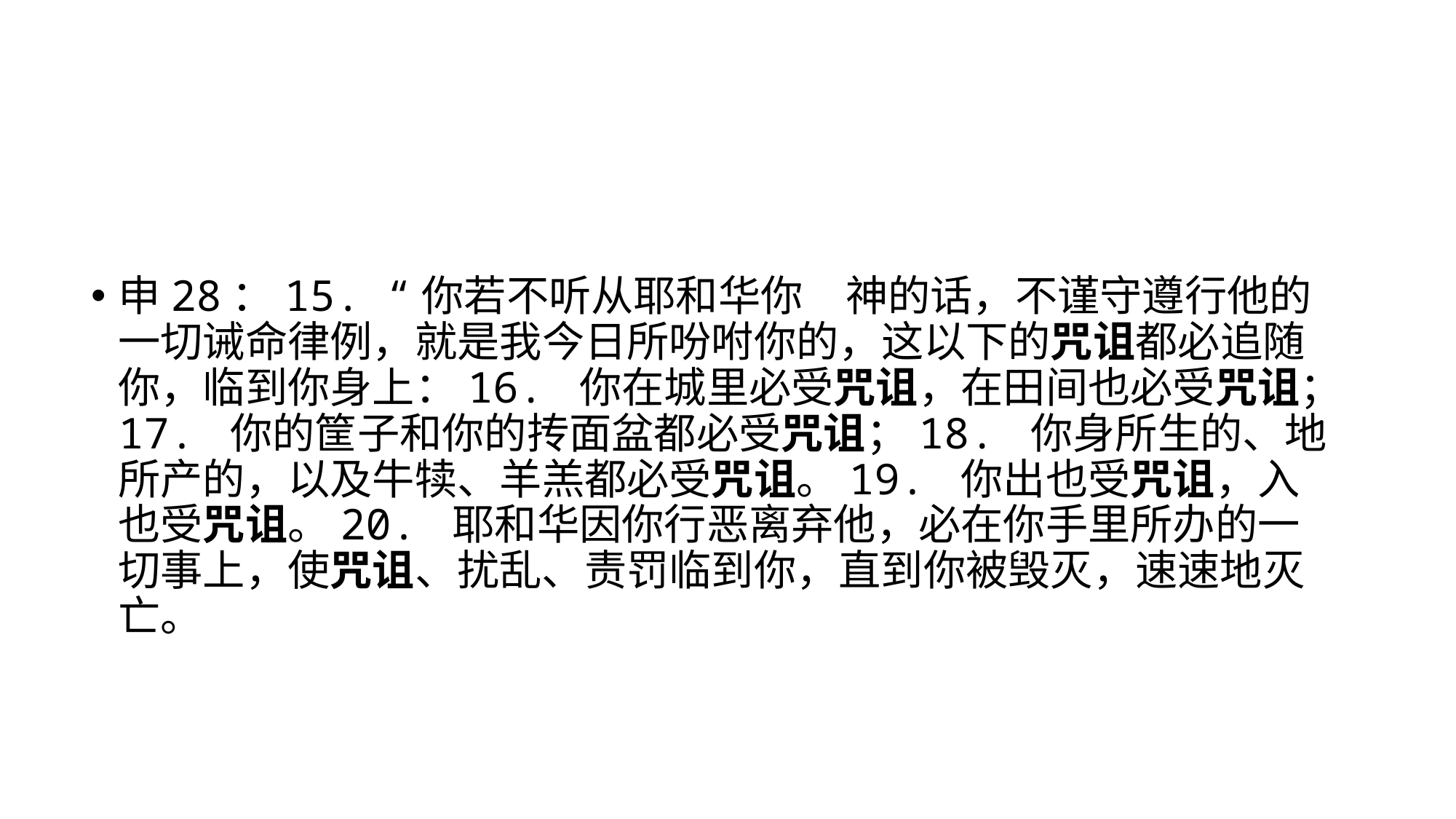

申28：15. “你若不听从耶和华你　神的话，不谨守遵行他的一切诫命律例，就是我今日所吩咐你的，这以下的咒诅都必追随你，临到你身上：16. 你在城里必受咒诅，在田间也必受咒诅；17. 你的筐子和你的抟面盆都必受咒诅；18. 你身所生的、地所产的，以及牛犊、羊羔都必受咒诅。19. 你出也受咒诅，入也受咒诅。20. 耶和华因你行恶离弃他，必在你手里所办的一切事上，使咒诅、扰乱、责罚临到你，直到你被毁灭，速速地灭亡。